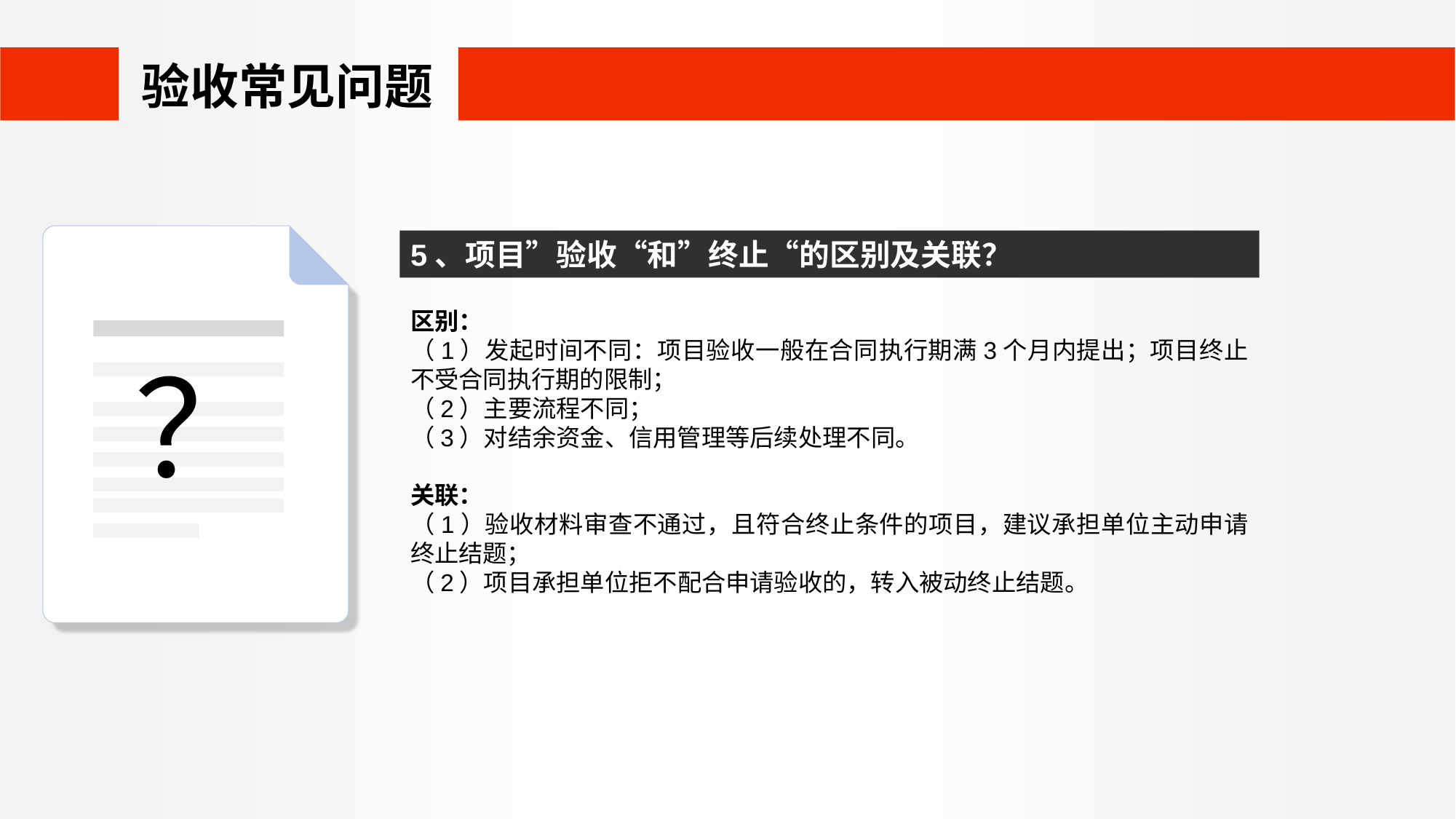

验收常见问题

5、项目”验收“和”终止“的区别及关联？
区别：
（1）发起时间不同：项目验收一般在合同执行期满3个月内提出；项目终止不受合同执行期的限制；
（2）主要流程不同；
（3）对结余资金、信用管理等后续处理不同。

关联：
（1）验收材料审查不通过，且符合终止条件的项目，建议承担单位主动申请终止结题；
（2）项目承担单位拒不配合申请验收的，转入被动终止结题。
？